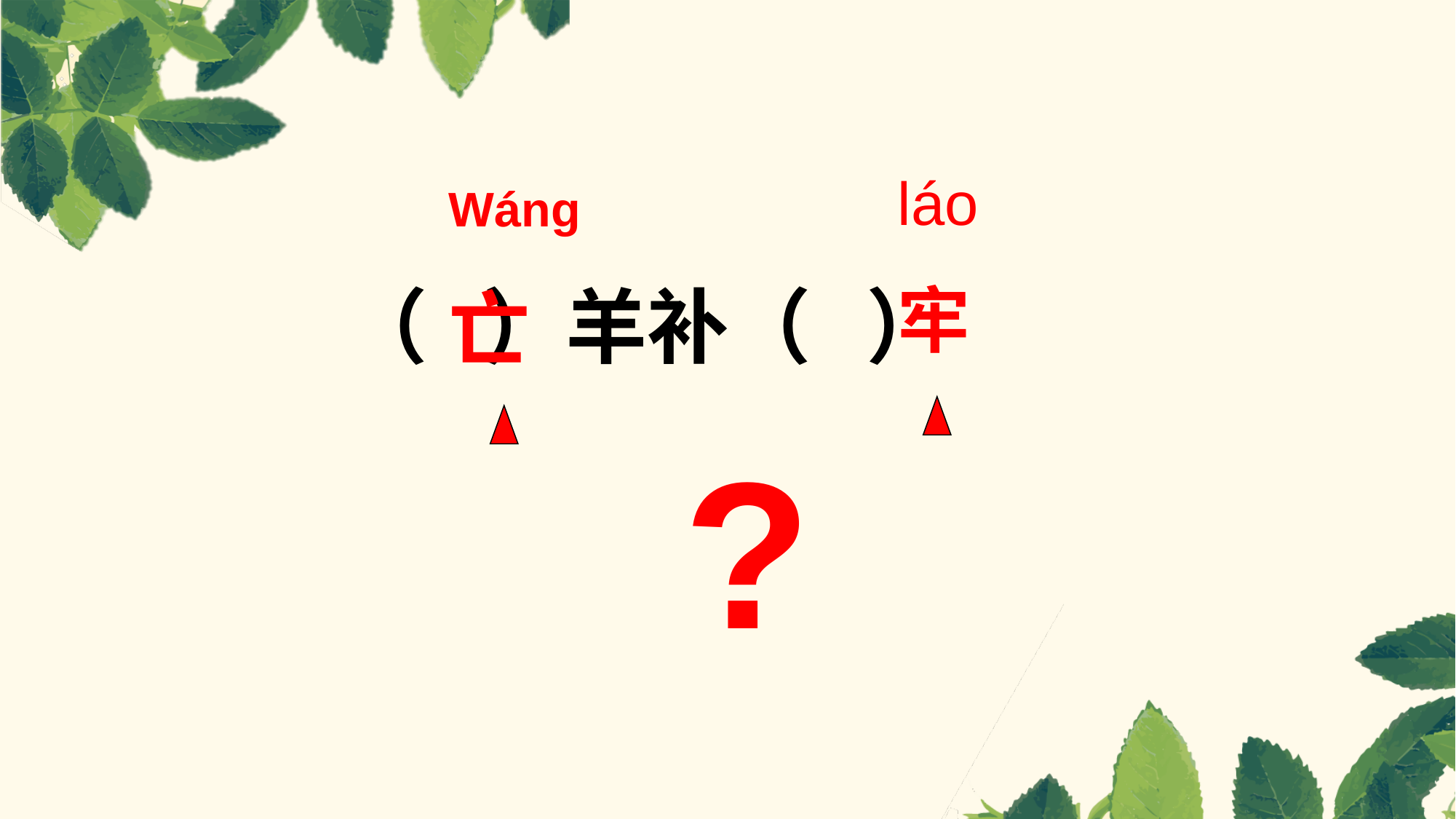

láo
牢
Wáng
亡
（   ）羊补（   ）

?